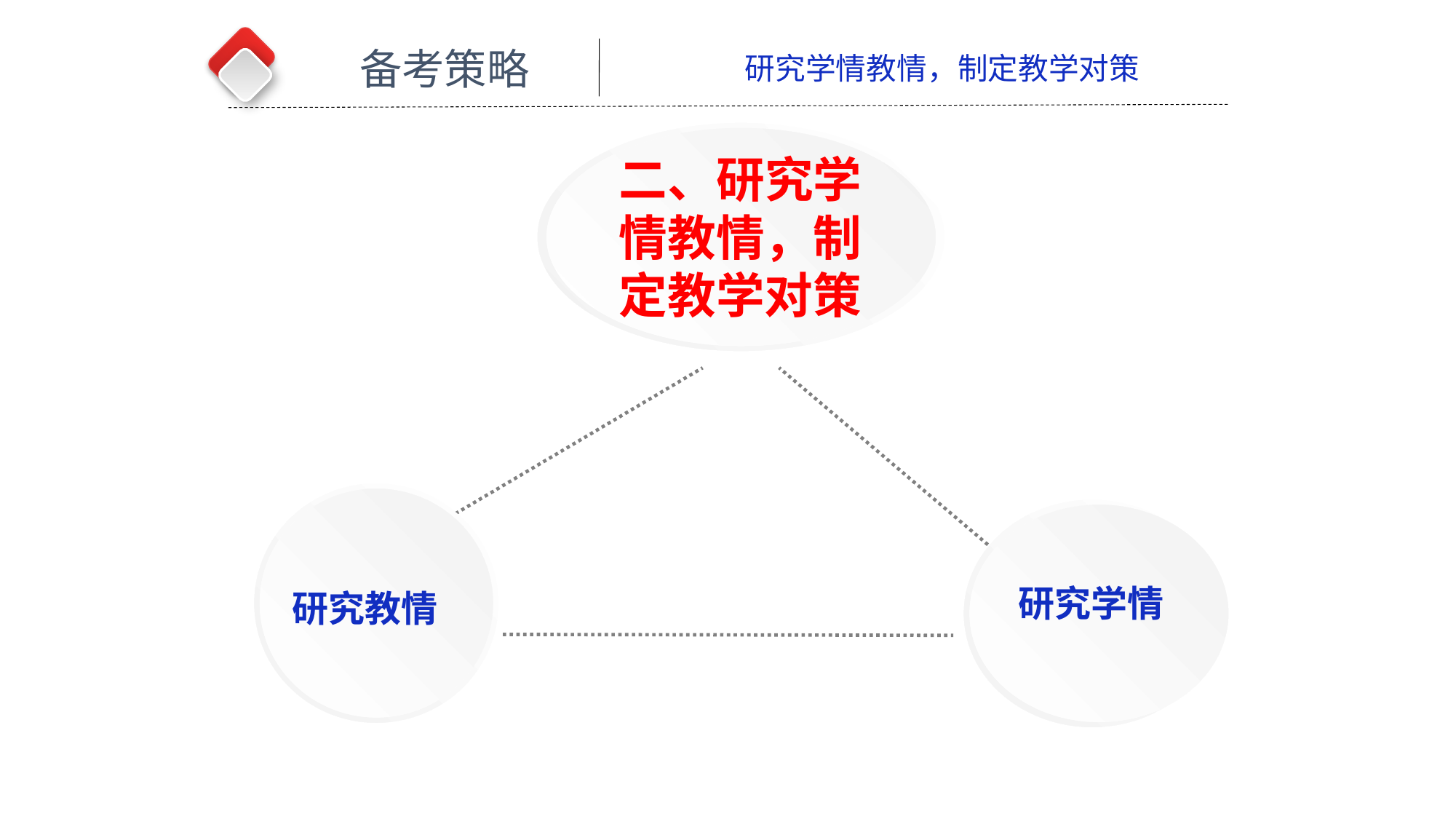

备考策略
研究学情教情，制定教学对策

二、研究学情教情，制定教学对策

   研究学情
研究教情